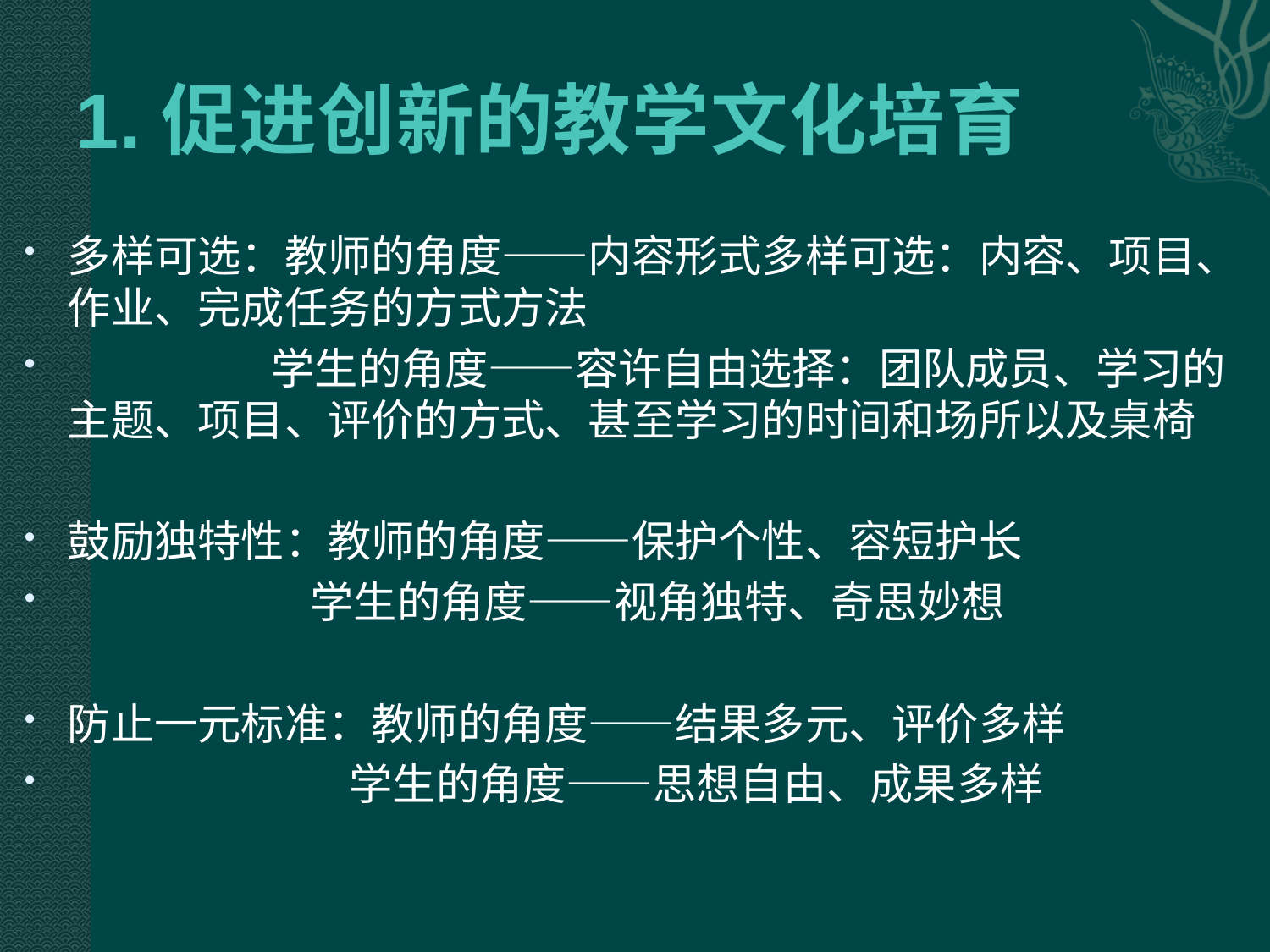

# 1.促进创新的教学文化培育
多样可选：教师的角度——内容形式多样可选：内容、项目、作业、完成任务的方式方法
                    学生的角度——容许自由选择：团队成员、学习的主题、项目、评价的方式、甚至学习的时间和场所以及桌椅

鼓励独特性：教师的角度——保护个性、容短护长
                        学生的角度——视角独特、奇思妙想

防止一元标准：教师的角度——结果多元、评价多样
                            学生的角度——思想自由、成果多样